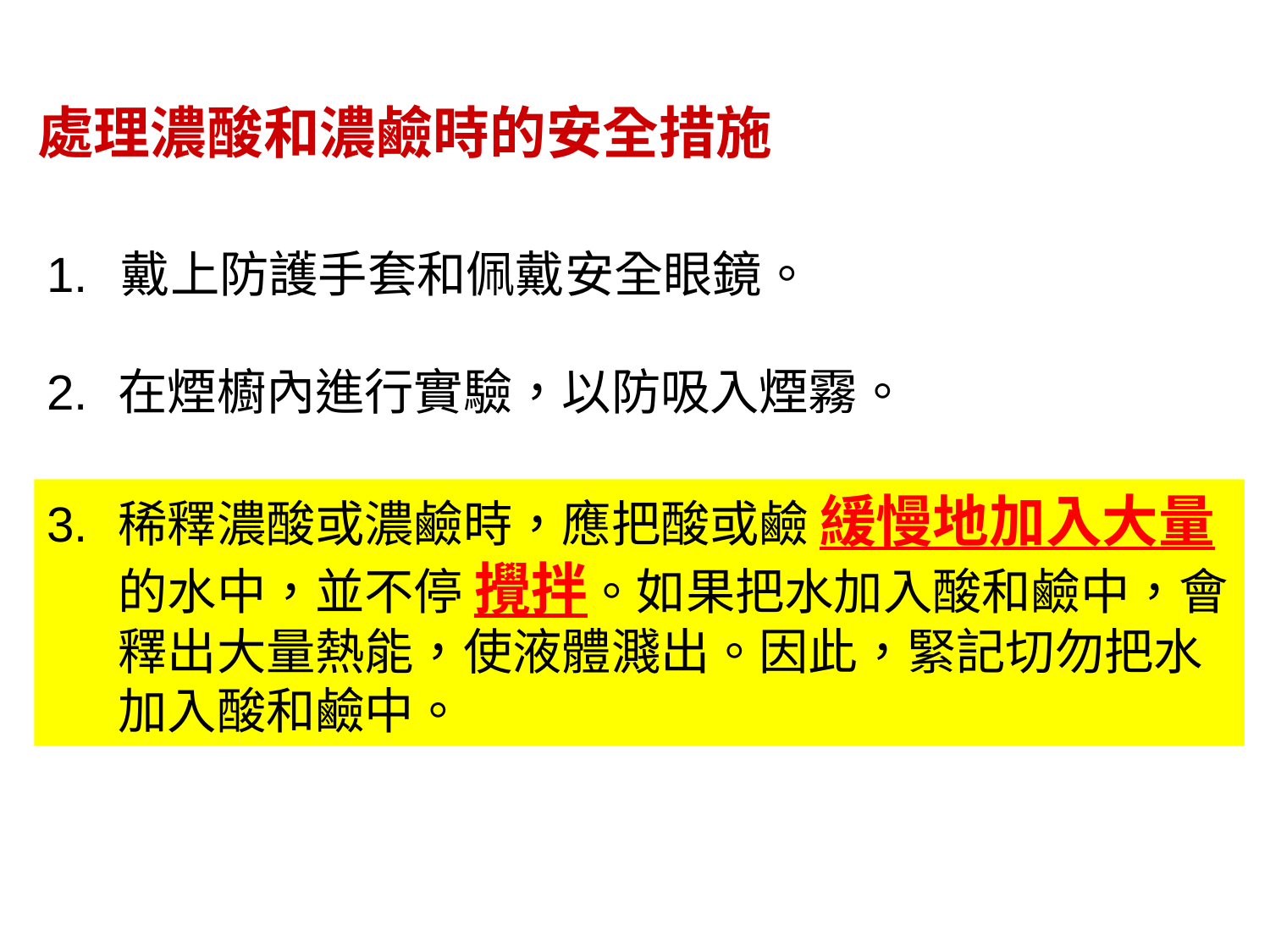

處理濃酸和濃鹼時的安全措施
戴上防護手套和佩戴安全眼鏡。
在煙櫥內進行實驗，以防吸入煙霧。
稀釋濃酸或濃鹼時，應把酸或鹼 緩慢地加入大量 的水中，並不停 攪拌。如果把水加入酸和鹼中，會釋出大量熱能，使液體濺出。因此，緊記切勿把水加入酸和鹼中。